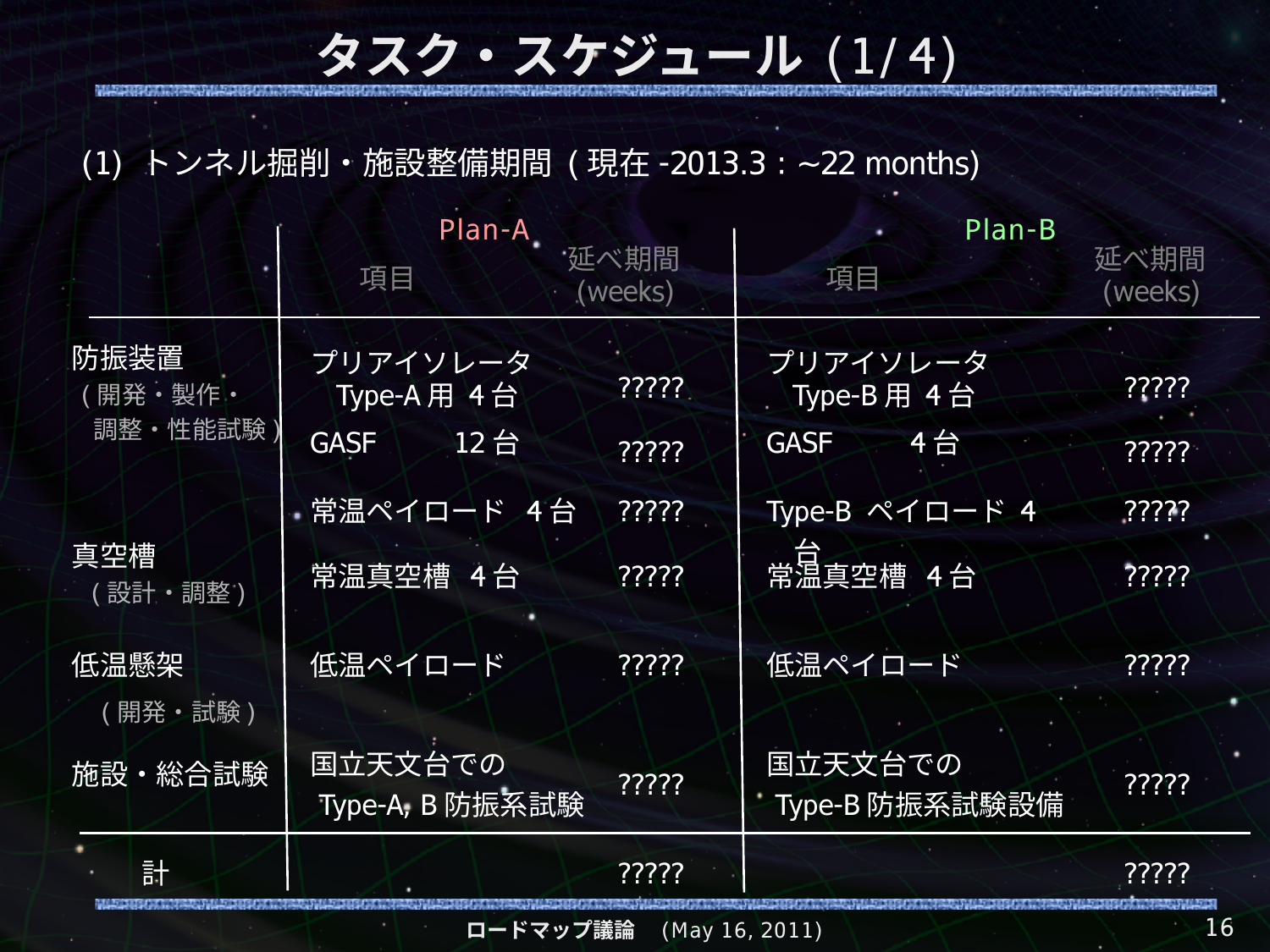

# タスク・スケジュール (1/4)
(1) トンネル掘削・施設整備期間 (現在-2013.3 : ~22 months)
Plan-A
Plan-B
延べ期間
 (weeks)
延べ期間
 (weeks)
項目
項目
防振装置
プリアイソレータ
   Type-A用 4台
プリアイソレータ
   Type-B用 4台
?????
?????
(開発・製作・
 調整・性能試験)
GASF         12台
?????
GASF         4台
?????
常温ペイロード  4台
?????
Type-B ペイロード 4台
?????
真空槽
常温真空槽  4台
?????
常温真空槽  4台
?????
(設計・調整)
低温懸架
低温ペイロード
?????
低温ペイロード
?????
(開発・試験)
国立天文台での
 Type-A, B防振系試験
国立天文台での
 Type-B防振系試験設備
施設・総合試験
?????
?????
計
?????
?????
16
ロードマップ議論　(May 16, 2011)